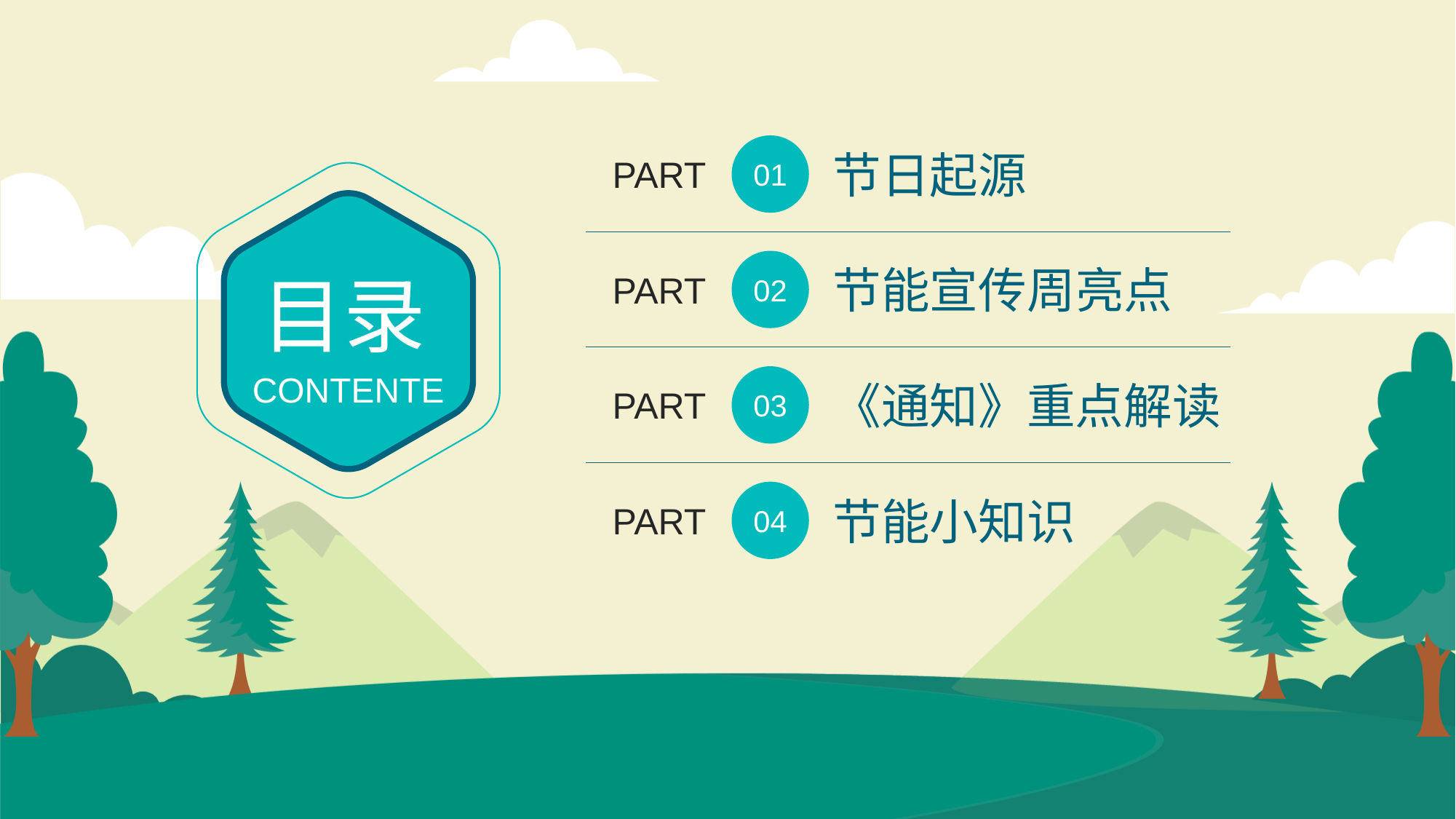

01
节日起源
PART

目录
CONTENTE
02
节能宣传周亮点
PART
03
《通知》重点解读
PART
04
节能小知识
PART